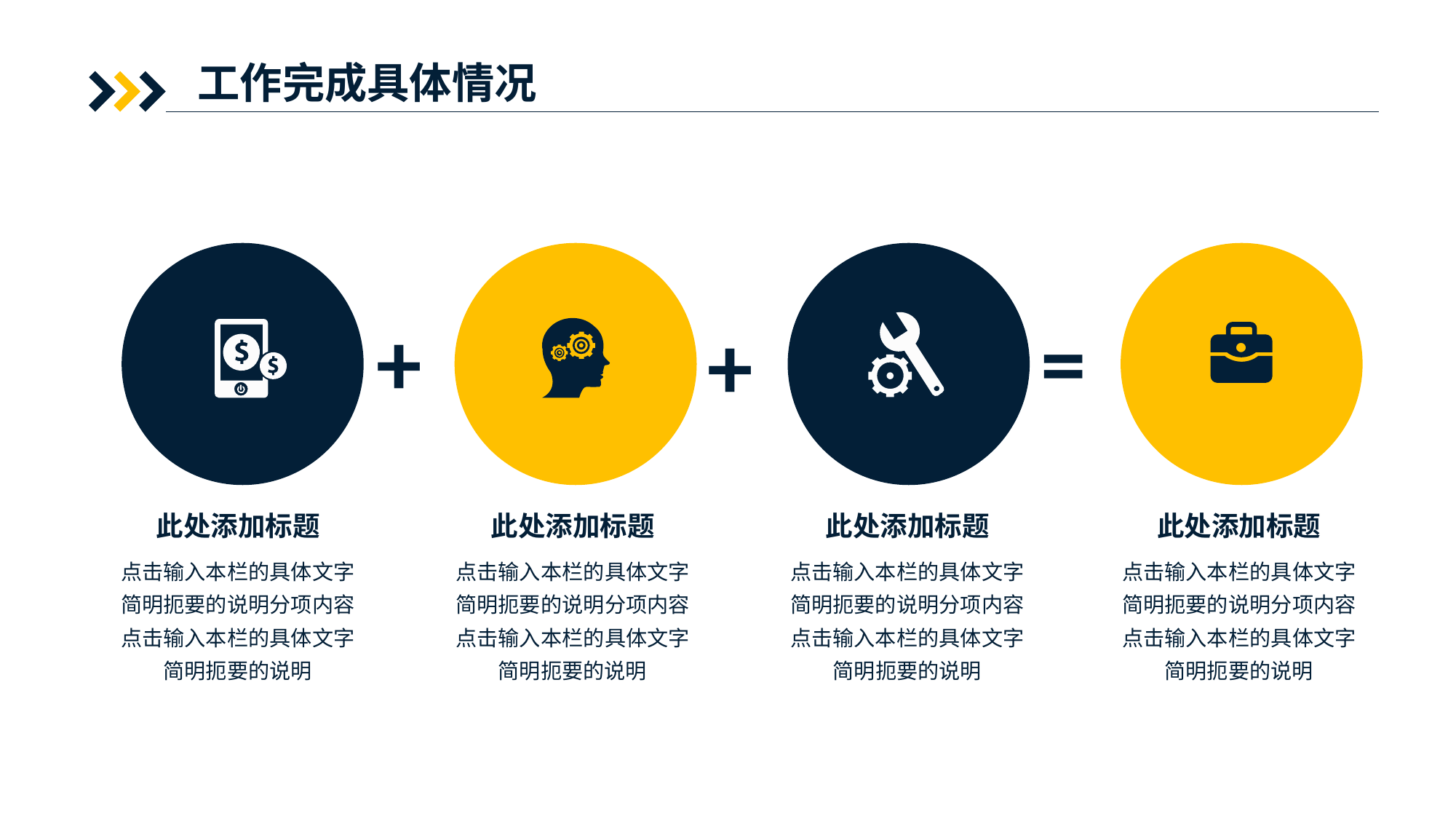

工作完成具体情况

+
=
+
此处添加标题
此处添加标题
此处添加标题
此处添加标题
点击输入本栏的具体文字简明扼要的说明分项内容点击输入本栏的具体文字简明扼要的说明
点击输入本栏的具体文字简明扼要的说明分项内容点击输入本栏的具体文字简明扼要的说明
点击输入本栏的具体文字简明扼要的说明分项内容点击输入本栏的具体文字简明扼要的说明
点击输入本栏的具体文字简明扼要的说明分项内容点击输入本栏的具体文字简明扼要的说明